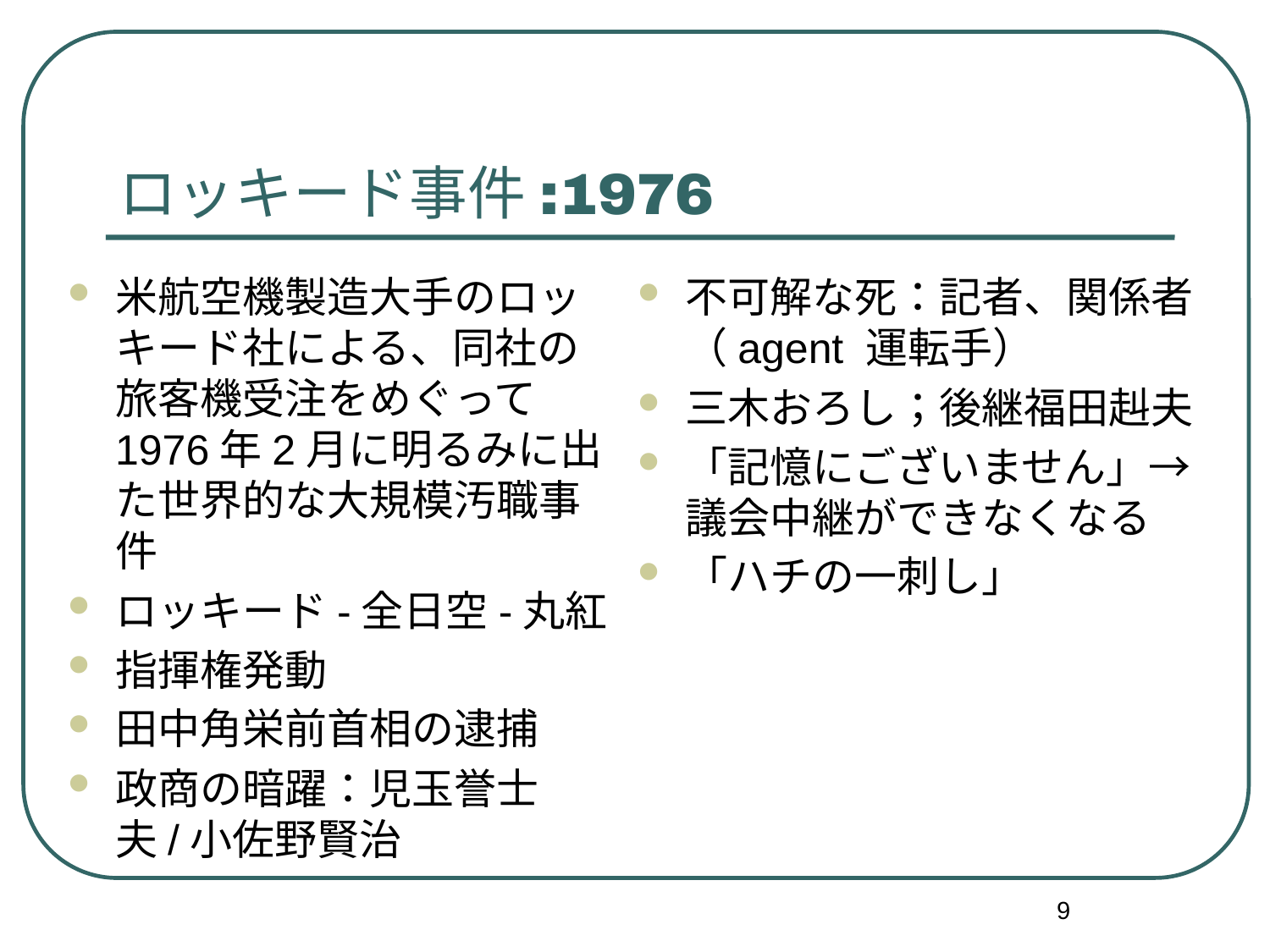

# ロッキード事件:1976
米航空機製造大手のロッキード社による、同社の旅客機受注をめぐって1976年2月に明るみに出た世界的な大規模汚職事件
ロッキード-全日空-丸紅
指揮権発動
田中角栄前首相の逮捕
政商の暗躍：児玉誉士夫/小佐野賢治

不可解な死：記者、関係者（agent 運転手）
三木おろし；後継福田赳夫
「記憶にございません」→議会中継ができなくなる
「ハチの一刺し」
9